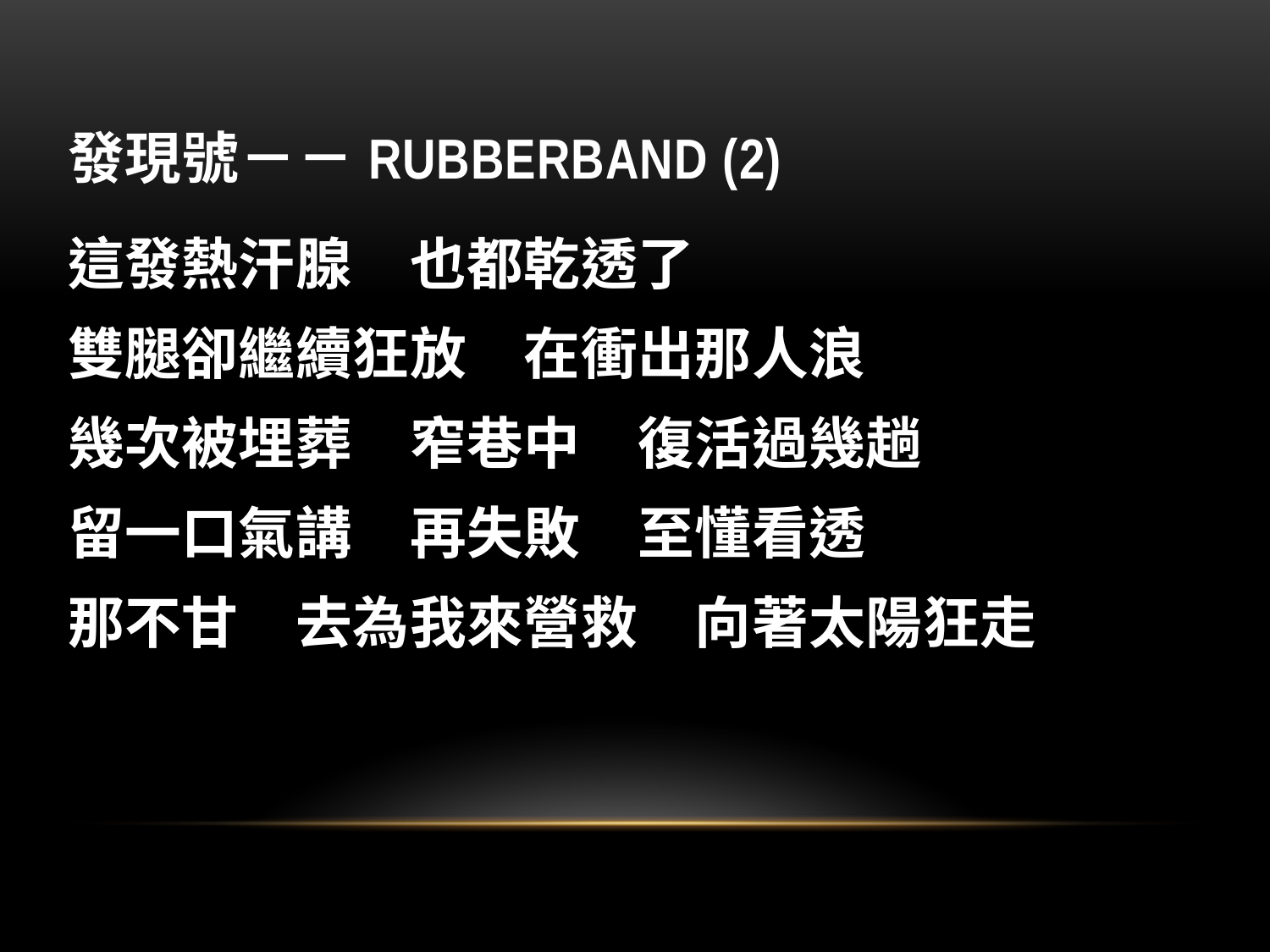

# 發現號－－RubberBand (2)
這發熱汗腺　也都乾透了
雙腿卻繼續狂放　在衝出那人浪
幾次被埋葬　窄巷中　復活過幾趟
留一口氣講　再失敗　至懂看透
那不甘　去為我來營救　向著太陽狂走